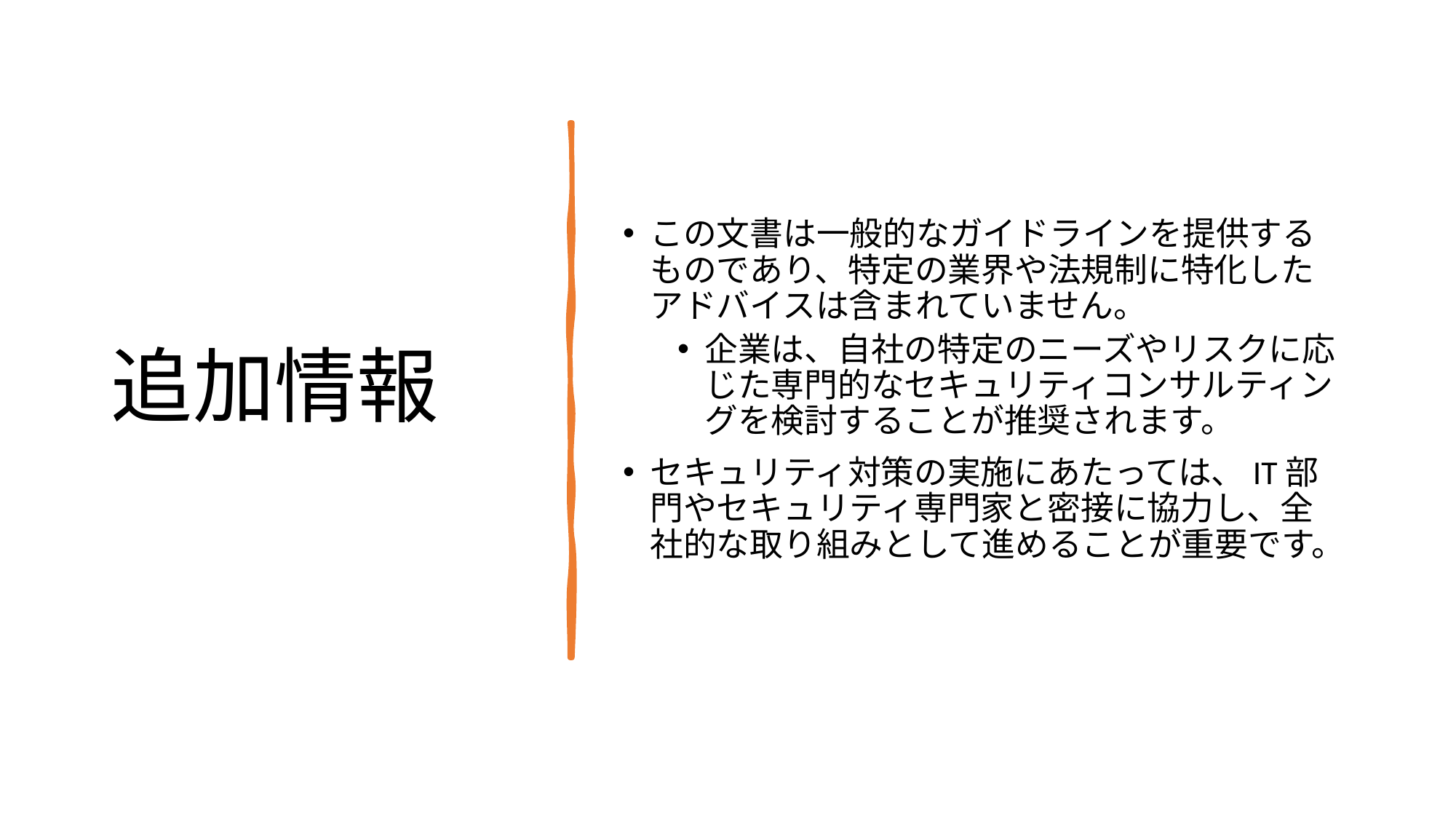

# 追加情報
この文書は一般的なガイドラインを提供するものであり、特定の業界や法規制に特化したアドバイスは含まれていません。
企業は、自社の特定のニーズやリスクに応じた専門的なセキュリティコンサルティングを検討することが推奨されます。
セキュリティ対策の実施にあたっては、IT部門やセキュリティ専門家と密接に協力し、全社的な取り組みとして進めることが重要です。